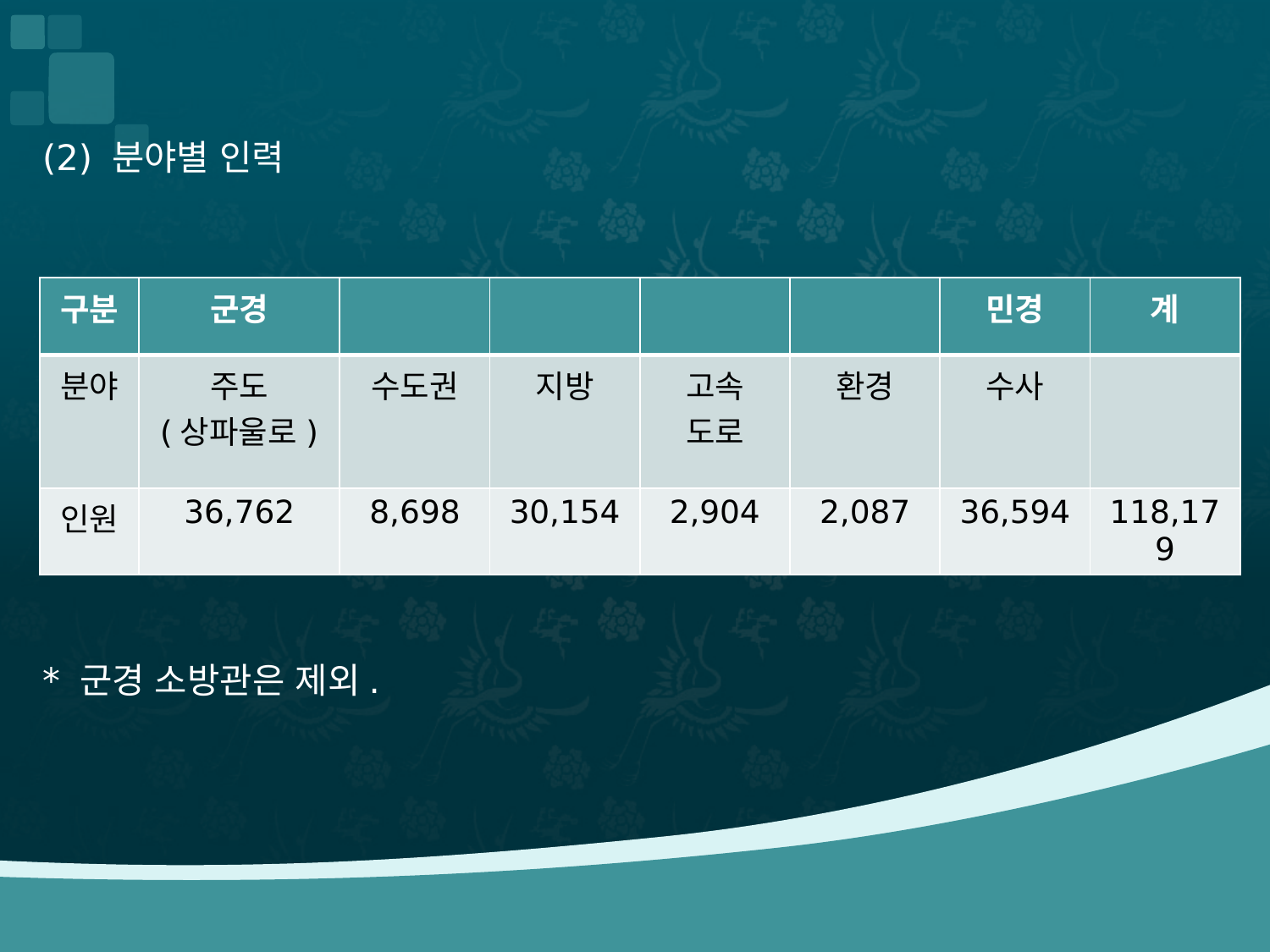

#
(2) 분야별 인력

* 군경 소방관은 제외.

| 구분 | 군경 |  |  |  |  | 민경 | 계 |
| --- | --- | --- | --- | --- | --- | --- | --- |
| 분야 | 주도 (상파울로) | 수도권 | 지방 | 고속 도로 | 환경 | 수사 |  |
| 인원 | 36,762 | 8,698 | 30,154 | 2,904 | 2,087 | 36,594 | 118,179 |